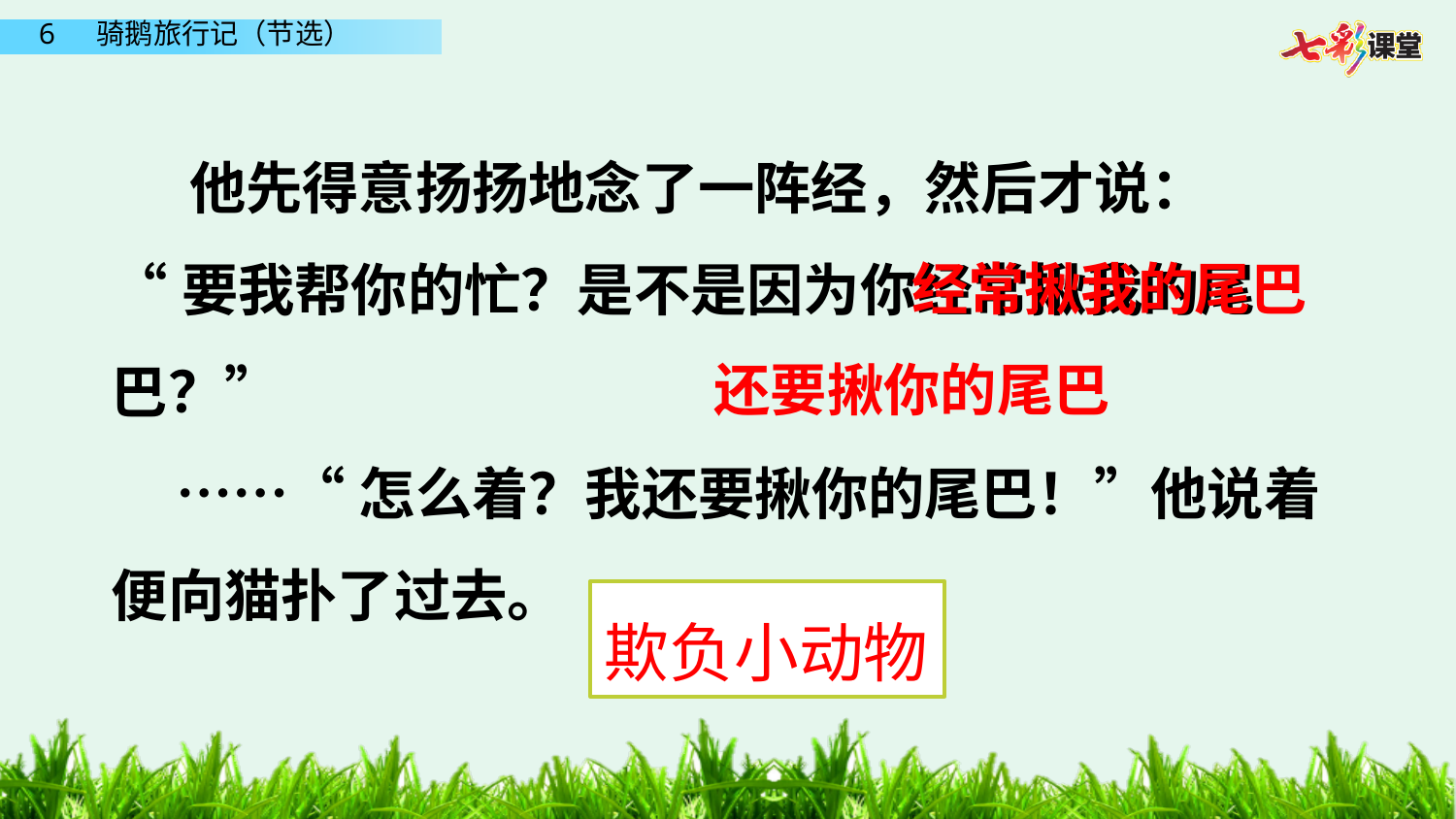

他先得意扬扬地念了一阵经，然后才说：
“要我帮你的忙？是不是因为你经常揪我的尾巴？”
     ……“怎么着？我还要揪你的尾巴！”他说着便向猫扑了过去。
经常揪我的尾巴
还要揪你的尾巴
欺负小动物